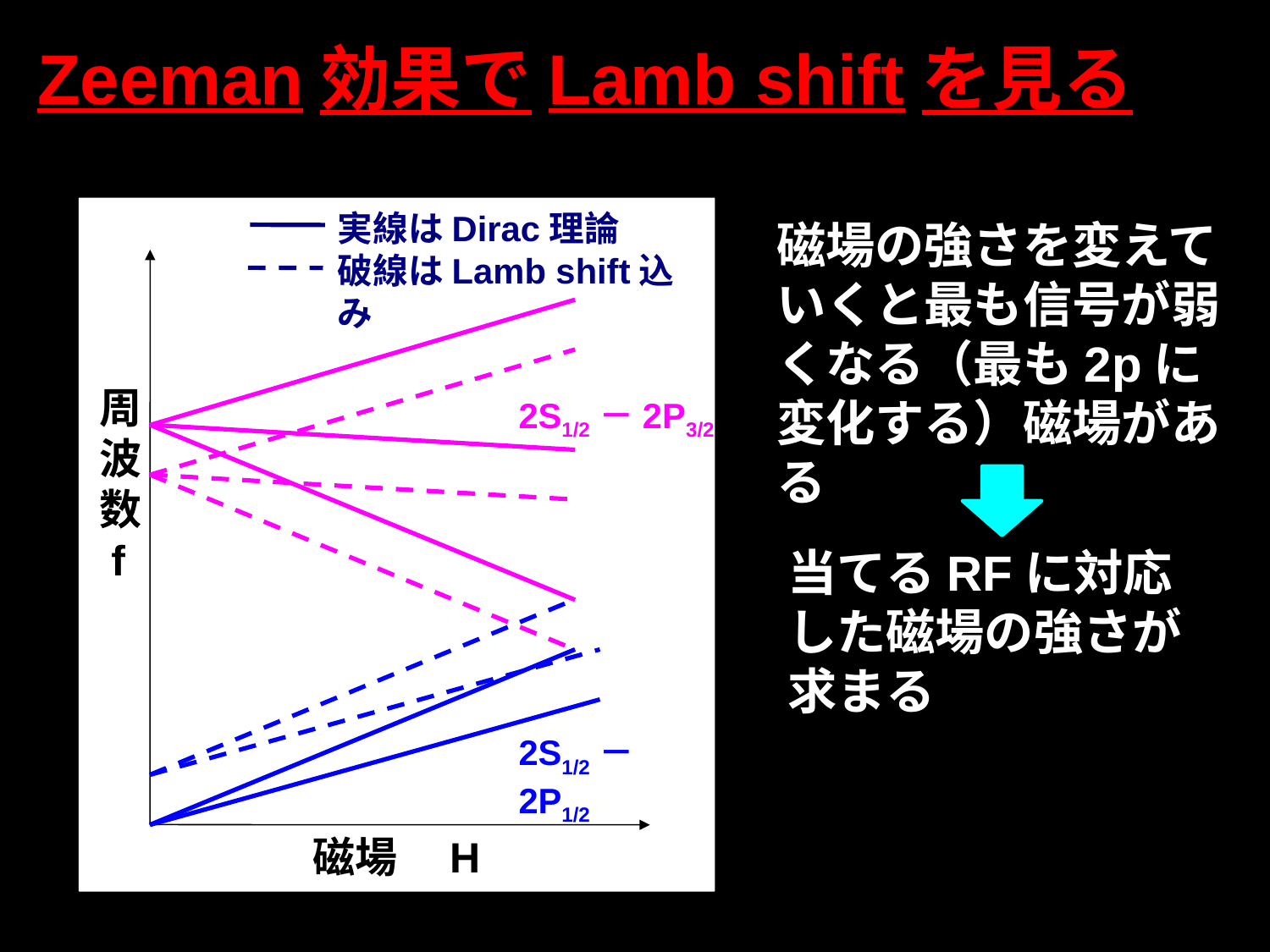

Zeeman効果でLamb shiftを見る

実線はDirac理論
破線はLamb shift込み
磁場の強さを変えていくと最も信号が弱くなる（最も2pに変化する）磁場がある

周波数
 f
2S1/2－2P3/2

当てるRFに対応した磁場の強さが求まる

2S1/2－2P1/2

磁場　H